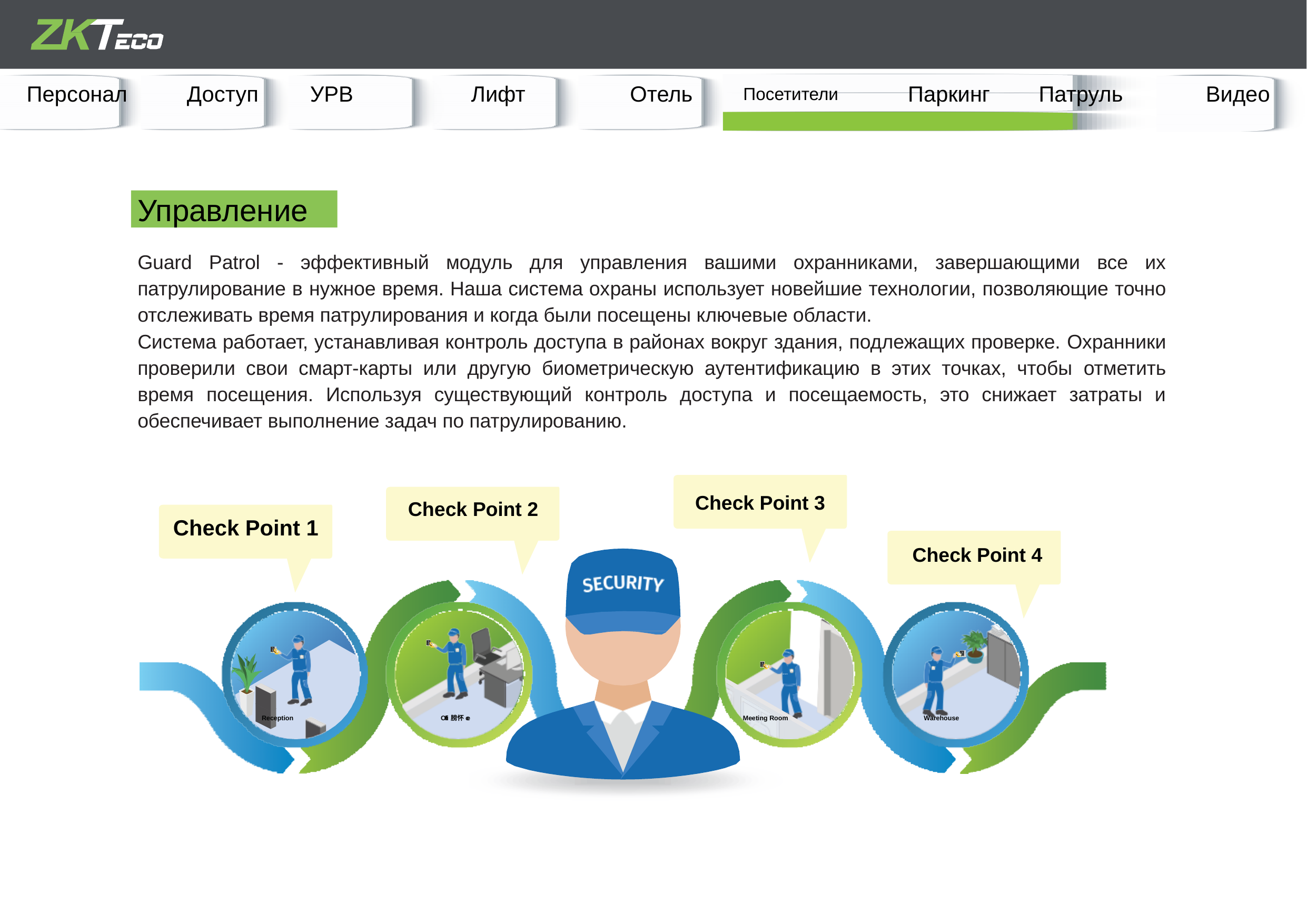

Посетители
Персонал

УРВ
Патруль
Паркинг
Доступ
Видео
Отель
Лифт

Управление
Guard Patrol - эффективный модуль для управления вашими охранниками, завершающими все их патрулирование в нужное время. Наша система охраны использует новейшие технологии, позволяющие точно отслеживать время патрулирования и когда были посещены ключевые области.
Система работает, устанавливая контроль доступа в районах вокруг здания, подлежащих проверке. Охранники проверили свои смарт-карты или другую биометрическую аутентификацию в этих точках, чтобы отметить время посещения. Используя существующий контроль доступа и посещаемость, это снижает затраты и обеспечивает выполнение задач по патрулированию.

Check Point 3
Check Point 2

Check Point 1

Check Point 4

SECURITY

SECURITY

SECURITY

Reception
Offi 膀怀ce
Meeting Room
Warehouse